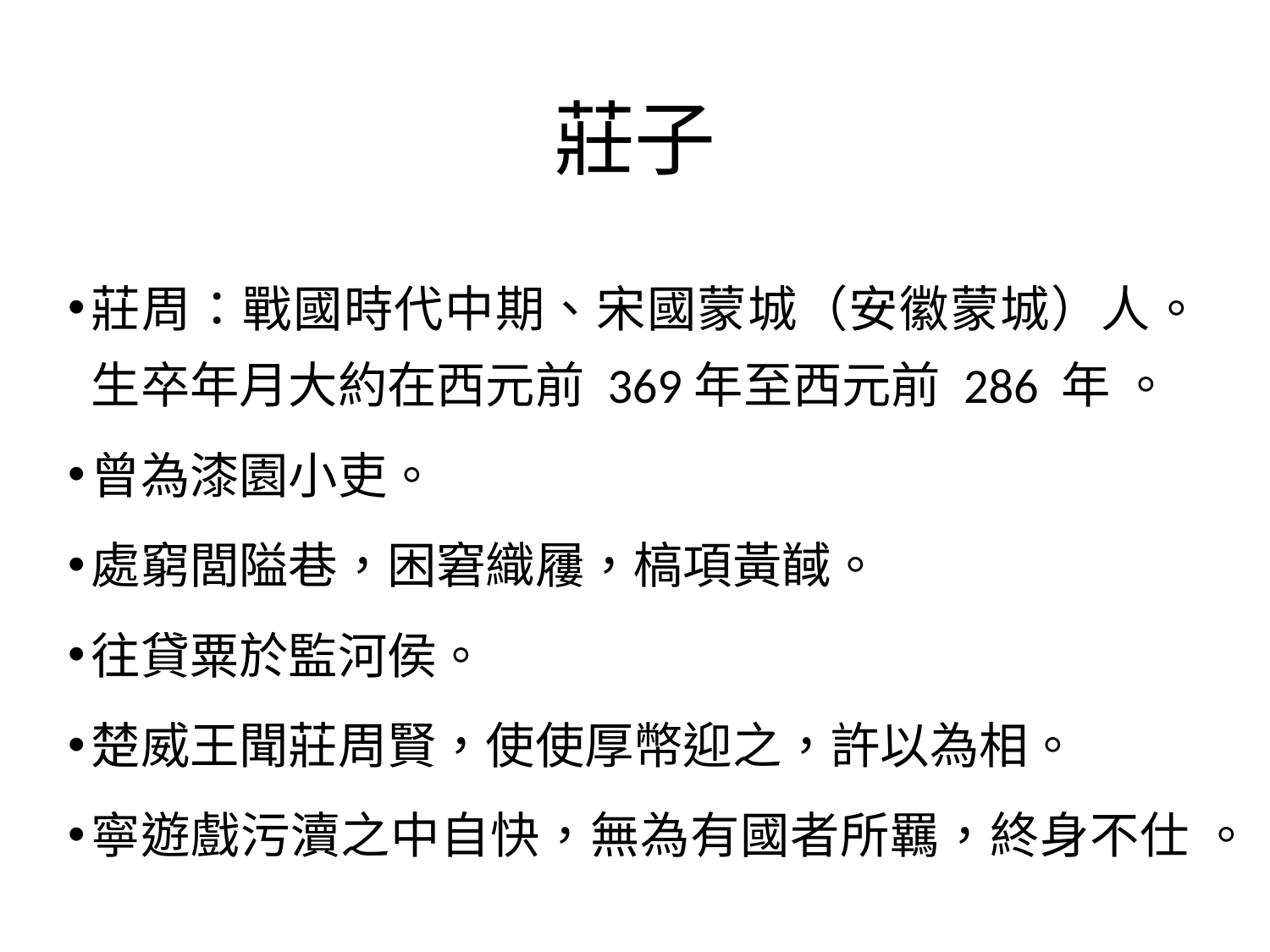

# 莊子
莊周：戰國時代中期、宋國蒙城（安徽蒙城）人。生卒年月大約在西元前 369年至西元前 286 年 。
曾為漆園小吏。
處窮閭隘巷，困窘織屨，槁項黃馘。
往貸粟於監河侯。
楚威王聞莊周賢，使使厚幣迎之，許以為相。
寧遊戲污瀆之中自快，無為有國者所羈，終身不仕 。